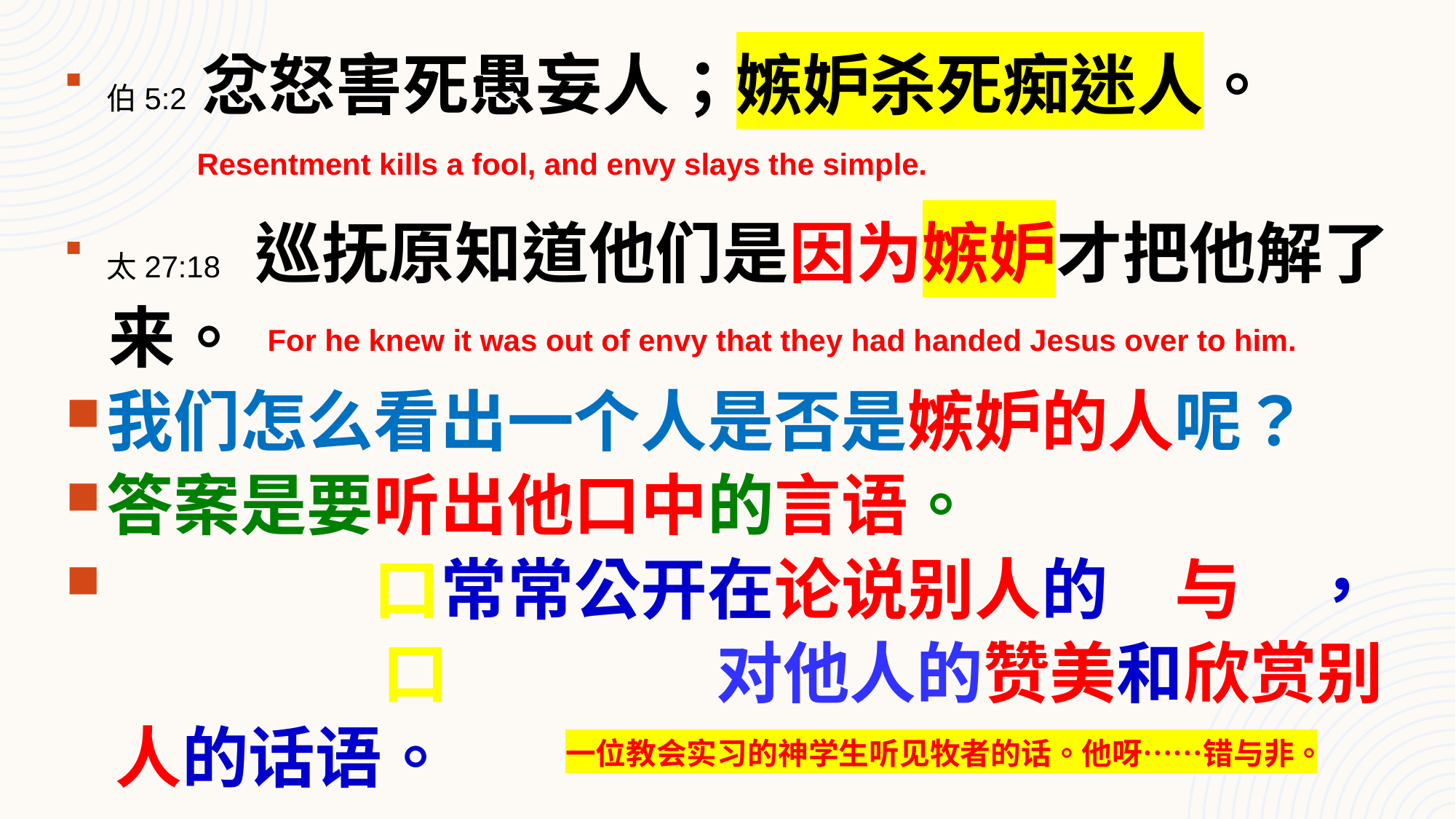

伯5:2 忿怒害死愚妄人；嫉妒杀死痴迷人。

太27:18 巡抚原知道他们是因为嫉妒才把他解了
来。
我们怎么看出一个人是否是嫉妒的人呢？
答案是要听出他口中的言语。
嫉妒人的口常常公开在论说别人的错与非，
嫉妒人的口不会出现对他人的赞美和欣赏别
人的话语。
Resentment kills a fool, and envy slays the simple.
For he knew it was out of envy that they had handed Jesus over to him.
一位教会实习的神学生听见牧者的话。他呀……错与非。